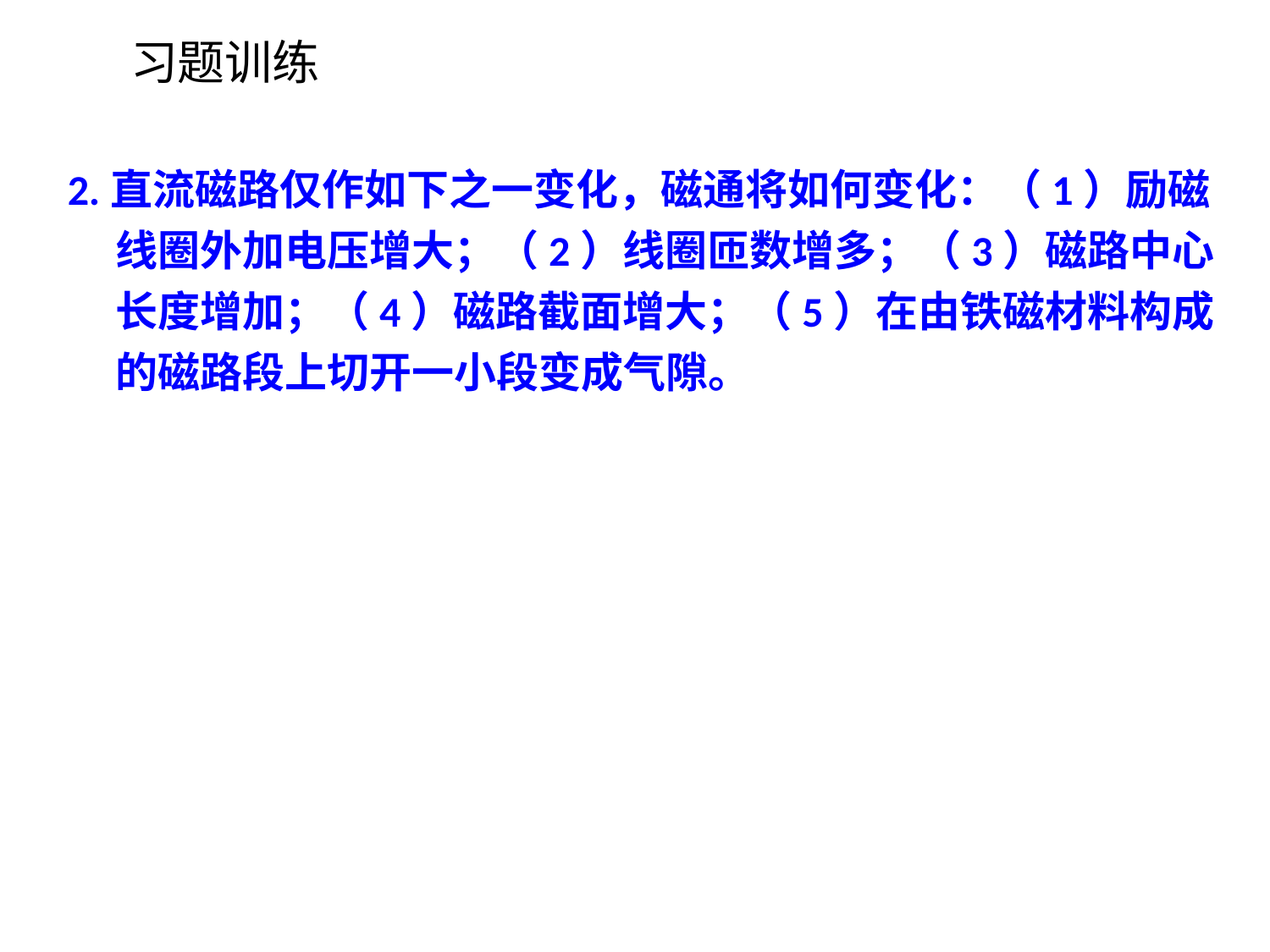

# 习题训练
2.直流磁路仅作如下之一变化，磁通将如何变化：（1）励磁线圈外加电压增大；（2）线圈匝数增多；（3）磁路中心长度增加；（4）磁路截面增大；（5）在由铁磁材料构成的磁路段上切开一小段变成气隙。